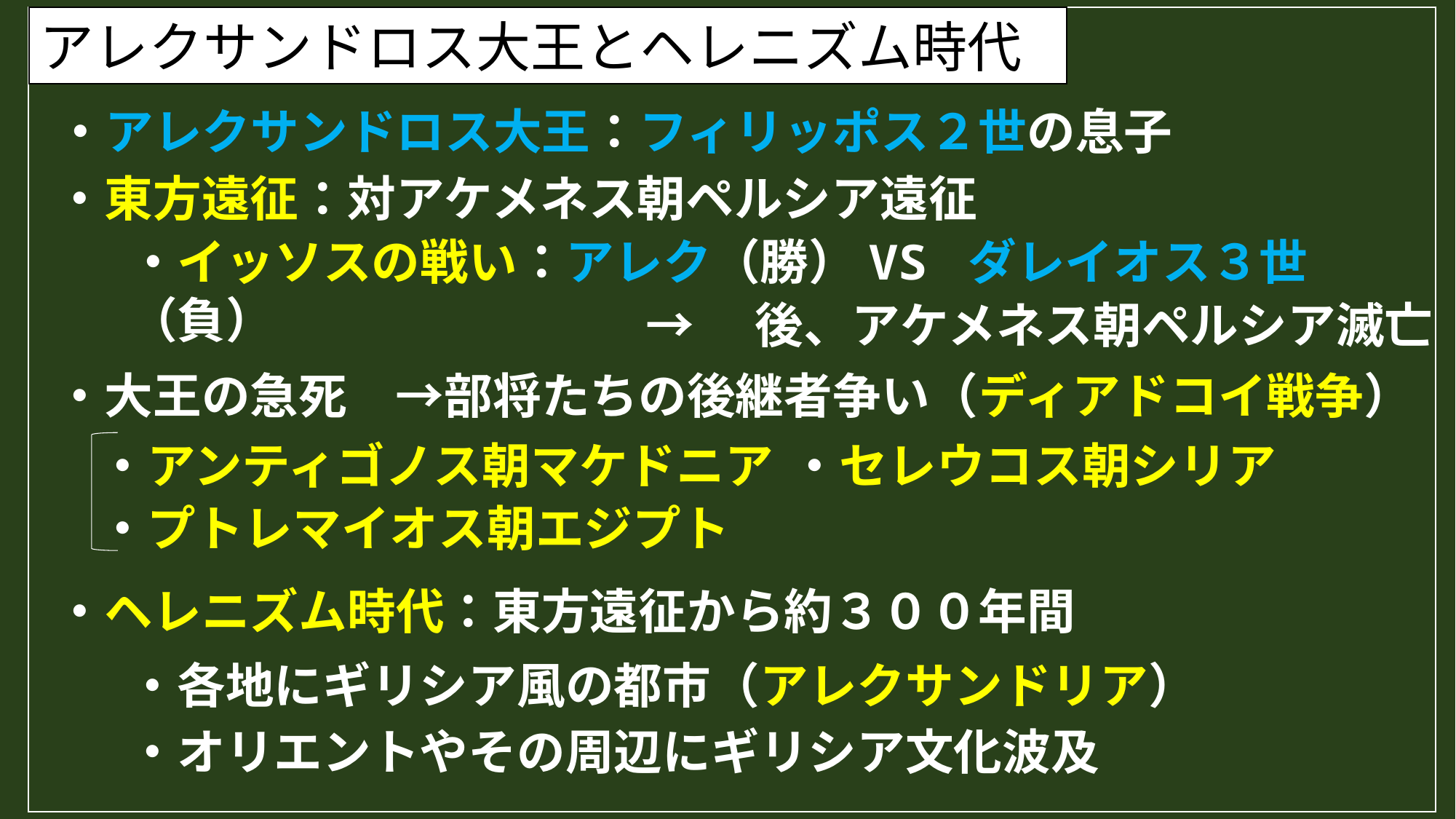

アレクサンドロス大王とヘレニズム時代
・アレクサンドロス大王：フィリッポス２世の息子
・東方遠征：対アケメネス朝ペルシア遠征
・イッソスの戦い：アレク（勝）VS ダレイオス３世（負）
→　後、アケメネス朝ペルシア滅亡
・大王の急死　→部将たちの後継者争い（ディアドコイ戦争）
・セレウコス朝シリア
・アンティゴノス朝マケドニア

・プトレマイオス朝エジプト
・ヘレニズム時代：東方遠征から約３００年間
・各地にギリシア風の都市（アレクサンドリア）
・オリエントやその周辺にギリシア文化波及